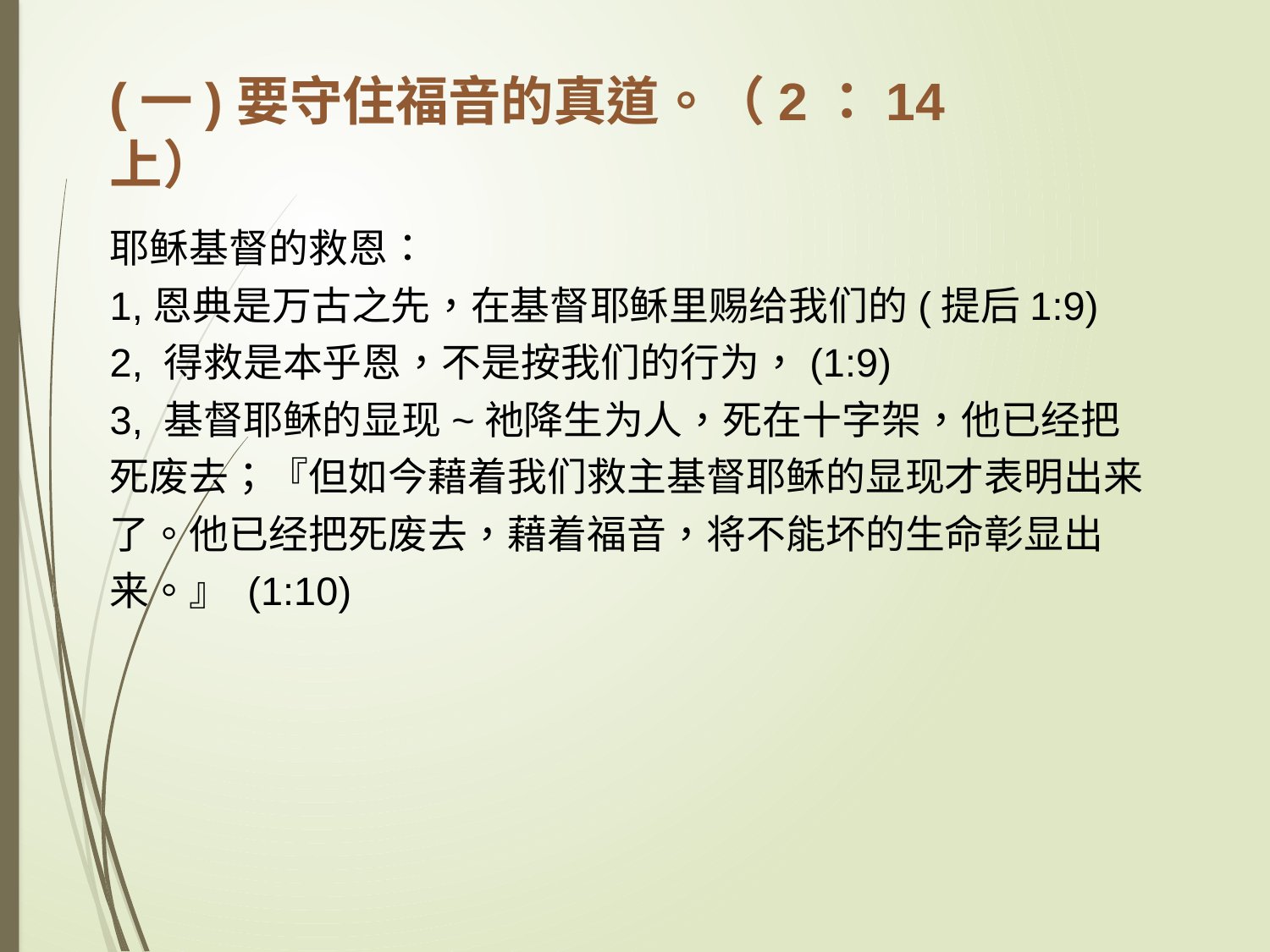

(一)	要守住福音的真道。（2：14上）
耶稣基督的救恩：
1,恩典是万古之先，在基督耶稣里赐给我们的(提后1:9)
2, 得救是本乎恩，不是按我们的行为，(1:9)
3, 基督耶稣的显现~祂降生为人，死在十字架，他已经把死废去；『但如今藉着我们救主基督耶稣的显现才表明出来了。他已经把死废去，藉着福音，将不能坏的生命彰显出来。』 (1:10)